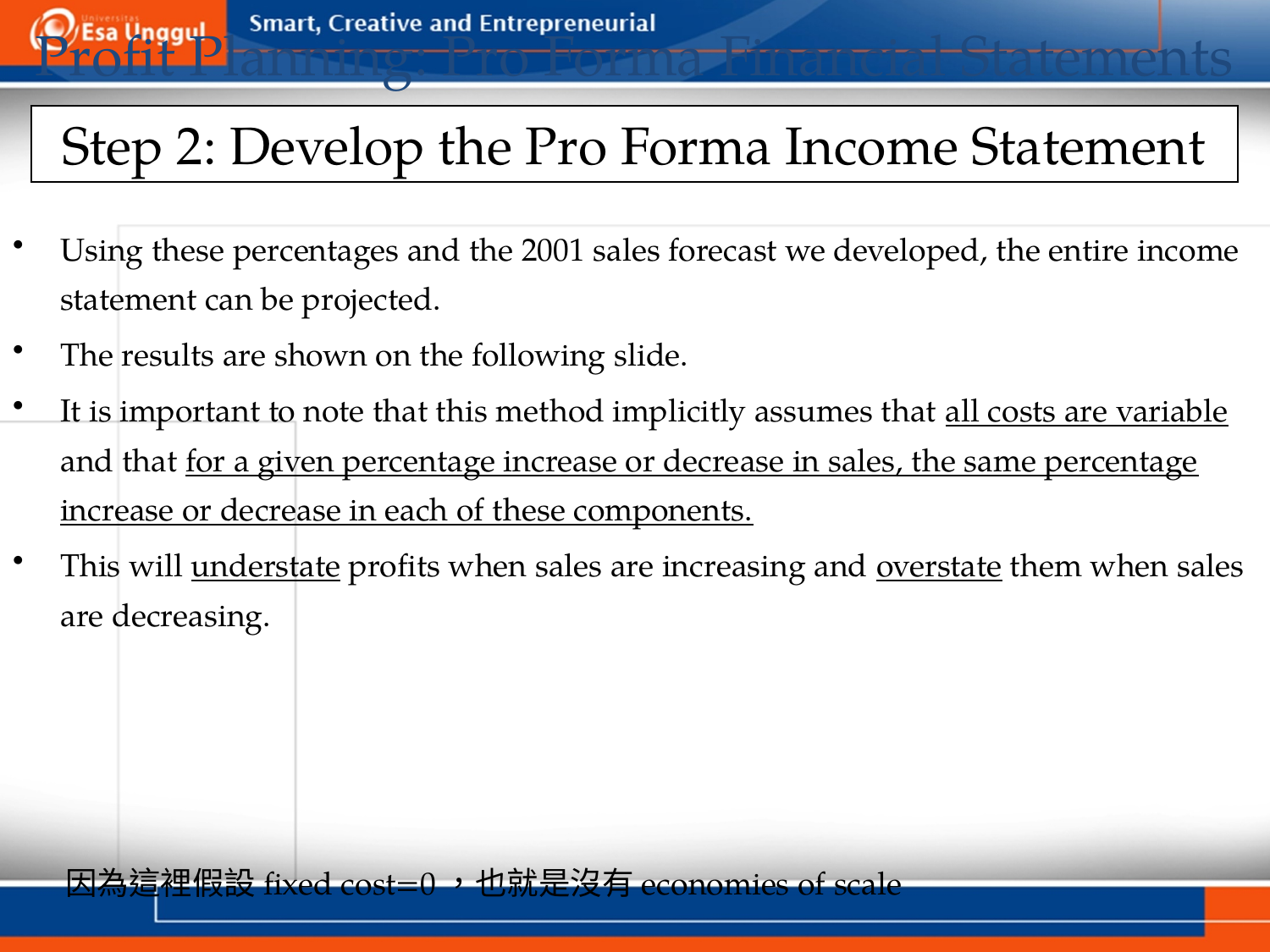

Profit Planning: Pro Forma Financial Statements
Step 2: Develop the Pro Forma Income Statement
Using these percentages and the 2001 sales forecast we developed, the entire income statement can be projected.
The results are shown on the following slide.
It is important to note that this method implicitly assumes that all costs are variable and that for a given percentage increase or decrease in sales, the same percentage increase or decrease in each of these components.
This will understate profits when sales are increasing and overstate them when sales are decreasing.
因為這裡假設fixed cost=0，也就是沒有economies of scale